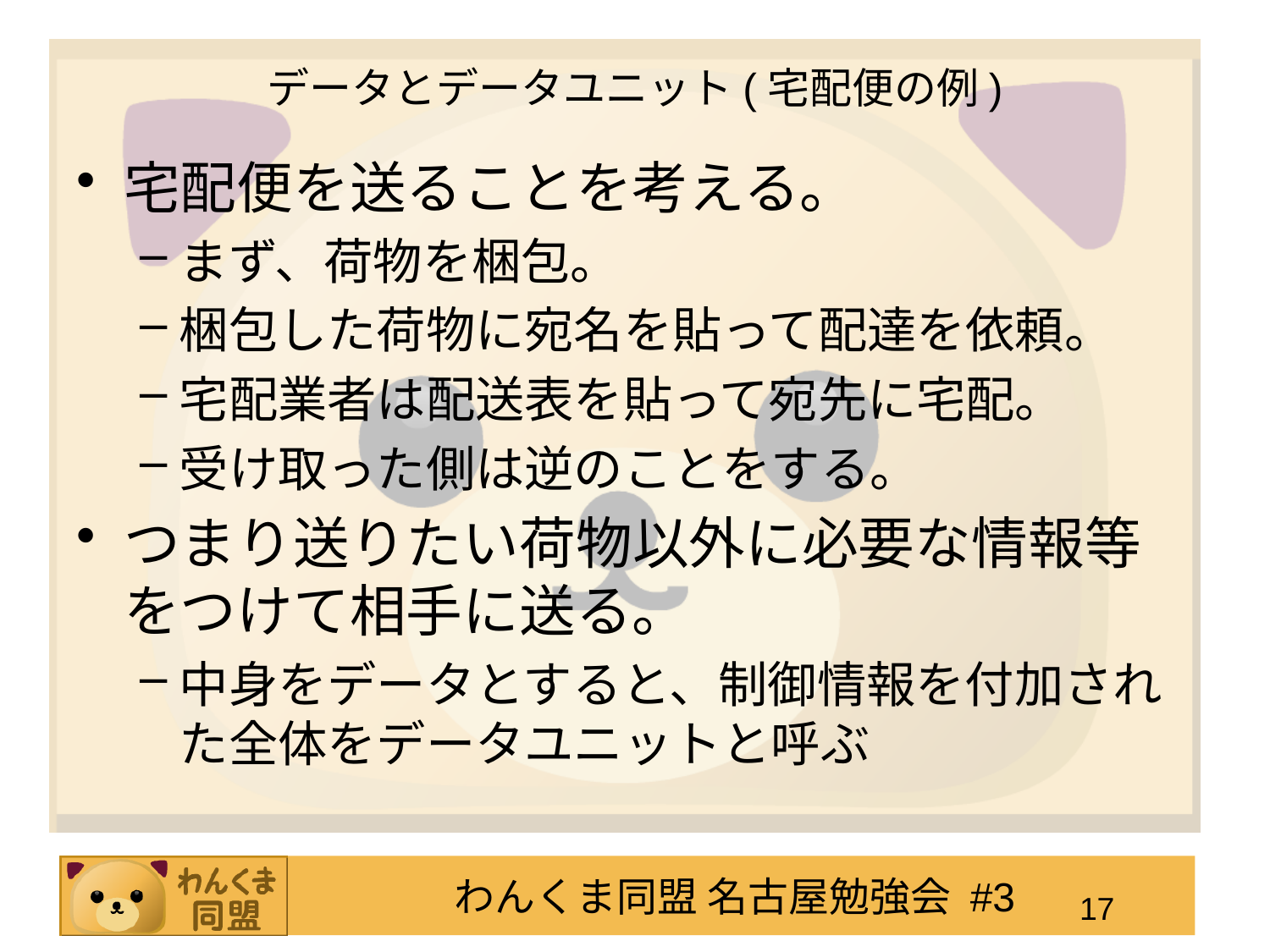

# データとデータユニット(宅配便の例)
宅配便を送ることを考える。
まず、荷物を梱包。
梱包した荷物に宛名を貼って配達を依頼。
宅配業者は配送表を貼って宛先に宅配。
受け取った側は逆のことをする。
つまり送りたい荷物以外に必要な情報等をつけて相手に送る。
中身をデータとすると、制御情報を付加された全体をデータユニットと呼ぶ